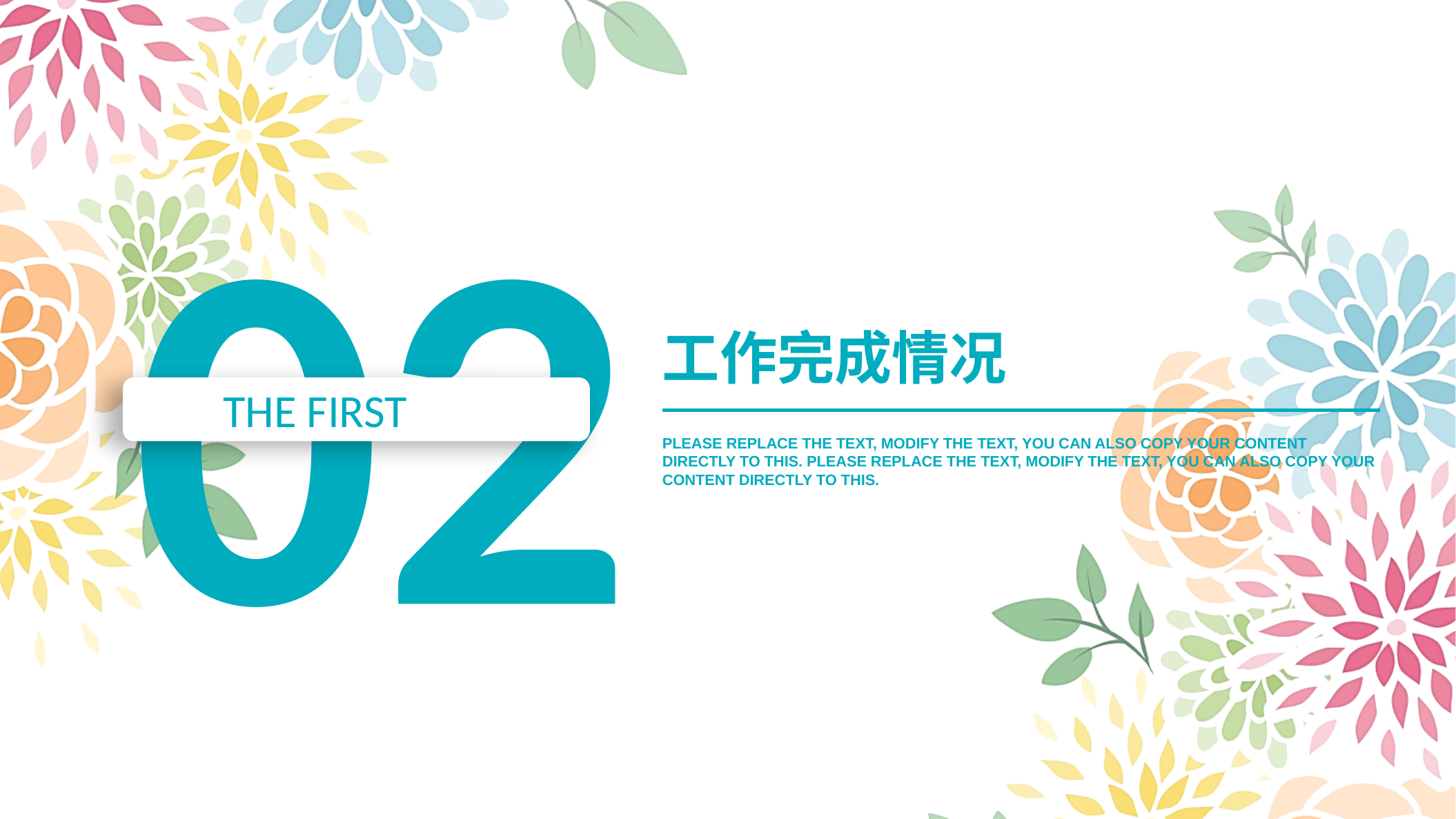

02
工作完成情况

The first
PLEASE REPLACE THE TEXT, MODIFY THE TEXT, YOU CAN ALSO COPY YOUR CONTENT DIRECTLY TO THIS. PLEASE REPLACE THE TEXT, MODIFY THE TEXT, YOU CAN ALSO COPY YOUR CONTENT DIRECTLY TO THIS.